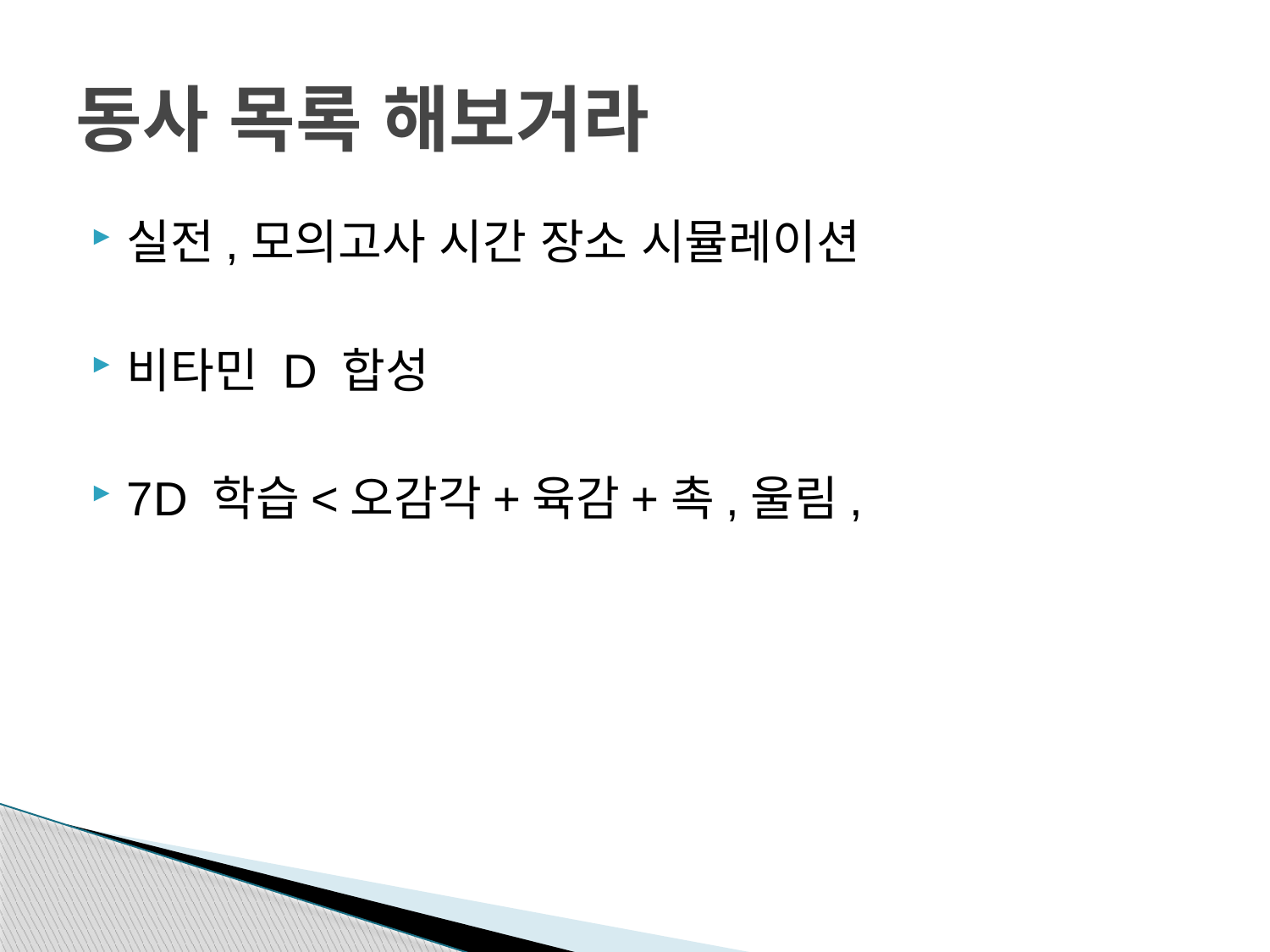

# 동사 목록 해보거라
실전,모의고사 시간 장소 시뮬레이션

비타민 D 합성

7D 학습<오감각+육감+촉,울림,